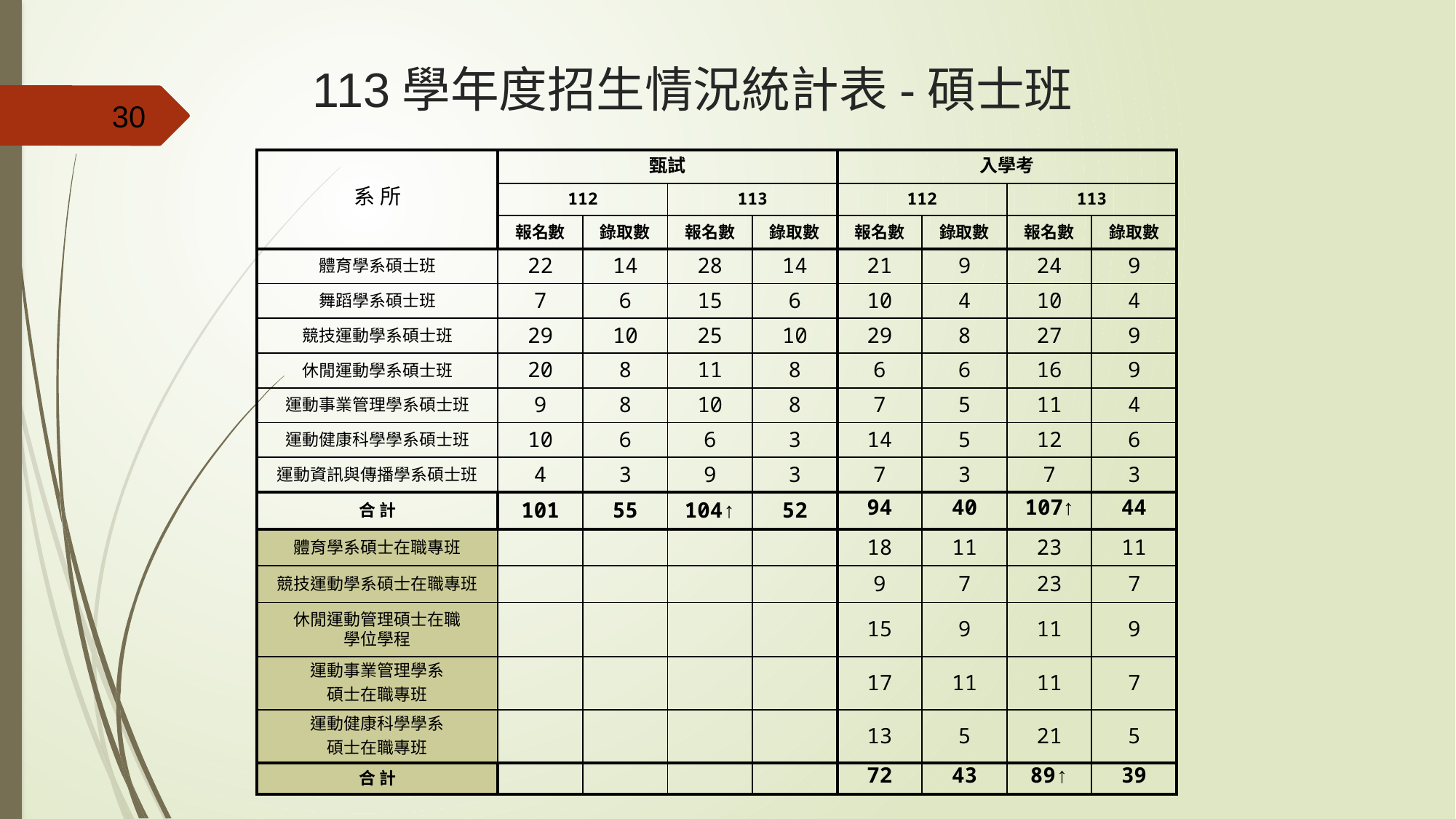

# 113學年度招生情況統計表-碩士班
30
| 系 所 | 甄試 |  |  |  | 入學考 |  |  |  |
| --- | --- | --- | --- | --- | --- | --- | --- | --- |
|  | 112 |  | 113 |  | 112 |  | 113 |  |
|  | 報名數 | 錄取數 | 報名數 | 錄取數 | 報名數 | 錄取數 | 報名數 | 錄取數 |
| 體育學系碩士班 | 22 | 14 | 28 | 14 | 21 | 9 | 24 | 9 |
| 舞蹈學系碩士班 | 7 | 6 | 15 | 6 | 10 | 4 | 10 | 4 |
| 競技運動學系碩士班 | 29 | 10 | 25 | 10 | 29 | 8 | 27 | 9 |
| 休閒運動學系碩士班 | 20 | 8 | 11 | 8 | 6 | 6 | 16 | 9 |
| 運動事業管理學系碩士班 | 9 | 8 | 10 | 8 | 7 | 5 | 11 | 4 |
| 運動健康科學學系碩士班 | 10 | 6 | 6 | 3 | 14 | 5 | 12 | 6 |
| 運動資訊與傳播學系碩士班 | 4 | 3 | 9 | 3 | 7 | 3 | 7 | 3 |
| 合 計 | 101 | 55 | 104↑ | 52 | 94 | 40 | 107↑ | 44 |
| 體育學系碩士在職專班 |  |  |  |  | 18 | 11 | 23 | 11 |
| 競技運動學系碩士在職專班 |  |  |  |  | 9 | 7 | 23 | 7 |
| 休閒運動管理碩士在職 學位學程 |  |  |  |  | 15 | 9 | 11 | 9 |
| 運動事業管理學系 碩士在職專班 |  |  |  |  | 17 | 11 | 11 | 7 |
| 運動健康科學學系 碩士在職專班 |  |  |  |  | 13 | 5 | 21 | 5 |
| 合 計 |  |  |  |  | 72 | 43 | 89↑ | 39 |